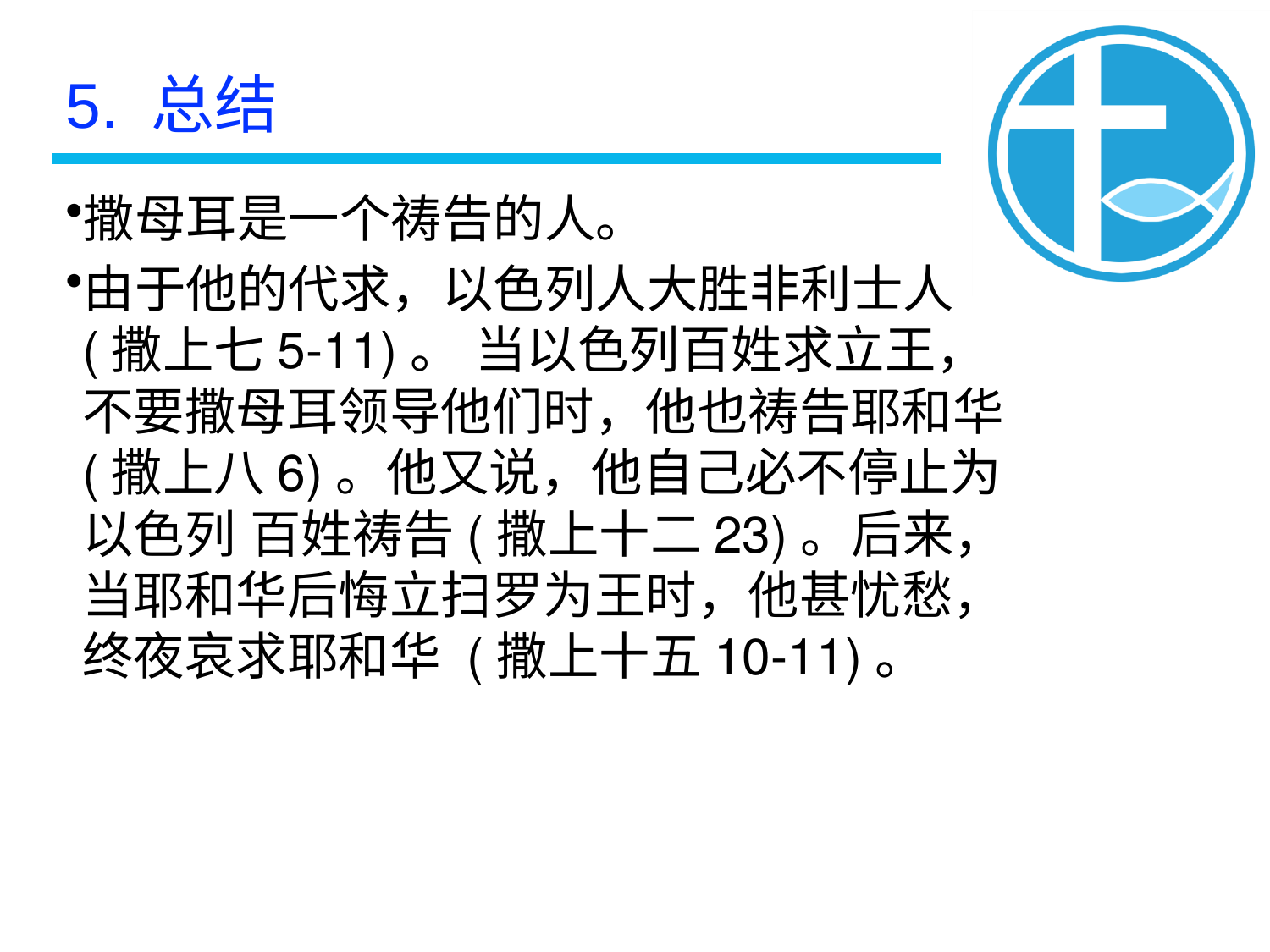

5. 总结
撒母耳是一个祷告的人。
由于他的代求，以色列人大胜非利士人(撒上七5-11)。 当以色列百姓求立王，不要撒母耳领导他们时，他也祷告耶和华(撒上八6)。他又说，他自己必不停止为以色列 百姓祷告(撒上十二23)。后来，当耶和华后悔立扫罗为王时，他甚忧愁，终夜哀求耶和华 (撒上十五10-11)。